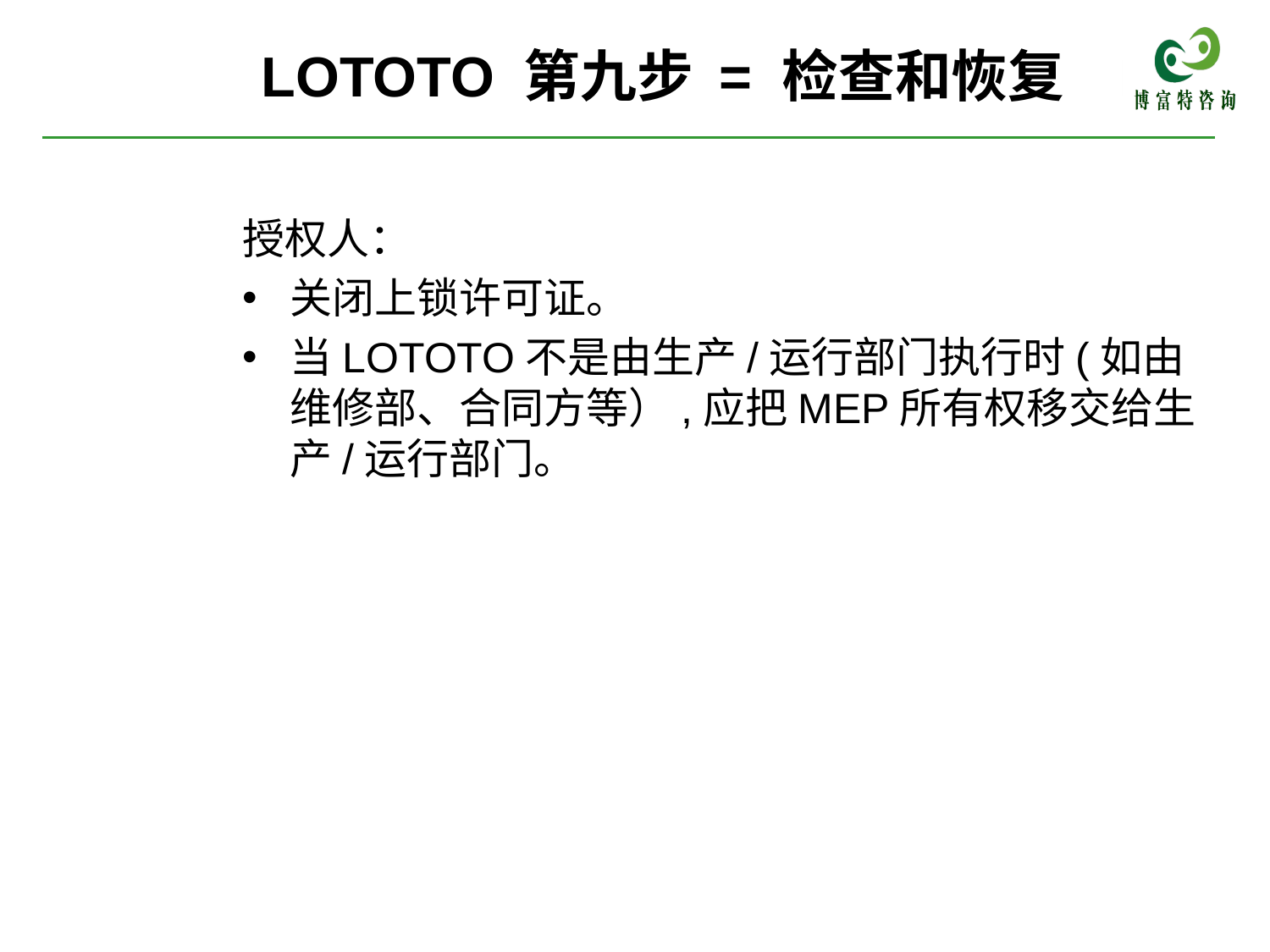

# LOTOTO 第九步 = 检查和恢复
授权人：
关闭上锁许可证。
当LOTOTO不是由生产/运行部门执行时(如由维修部、合同方等）,应把MEP所有权移交给生产/运行部门。